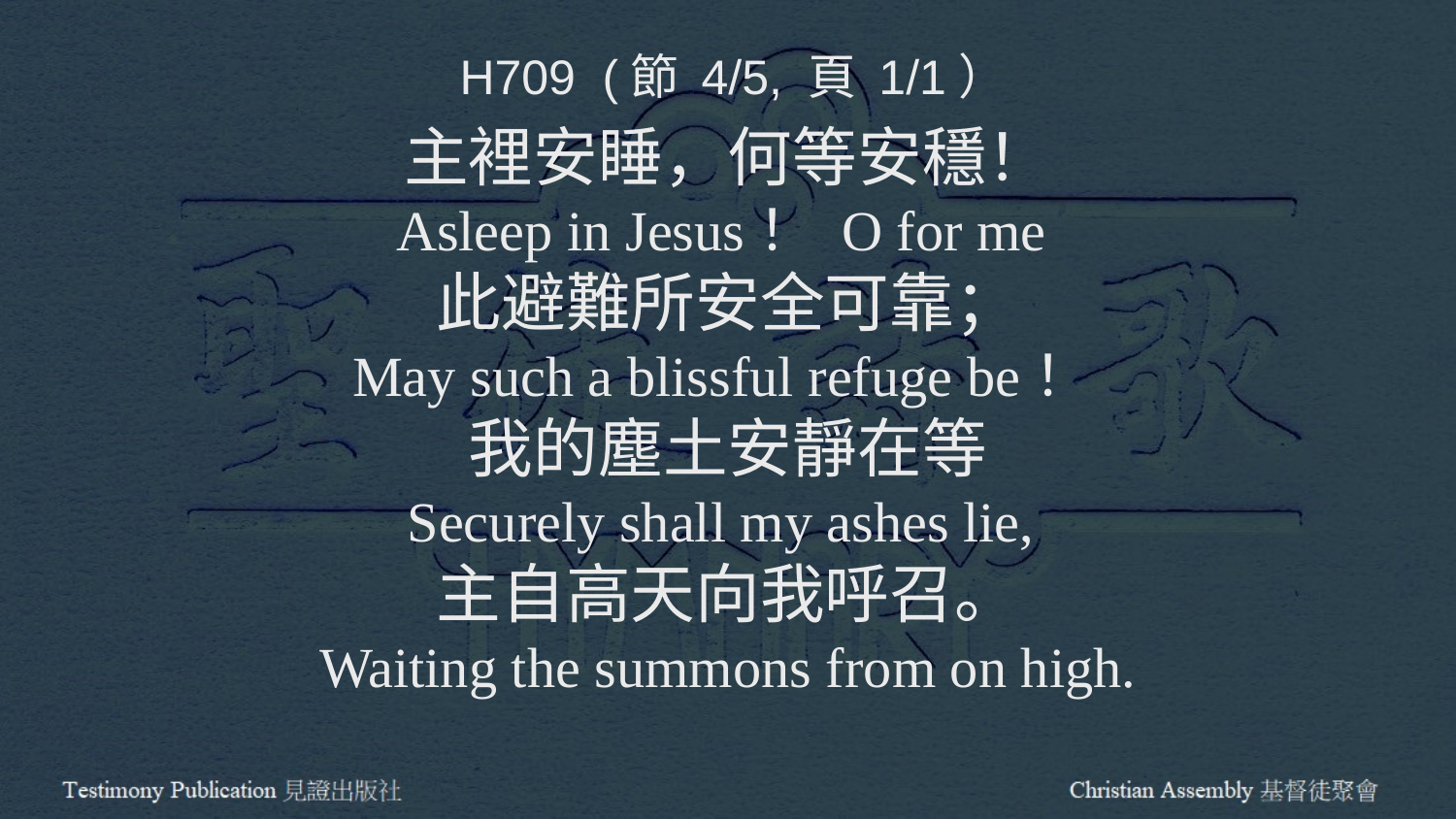

H709  (節 4/5, 頁 1/1）
主裡安睡，何等安穩！
Asleep in Jesus！ O for me
此避難所安全可靠；
May such a blissful refuge be！
我的塵土安靜在等
Securely shall my ashes lie,
主自高天向我呼召。
Waiting the summons from on high.